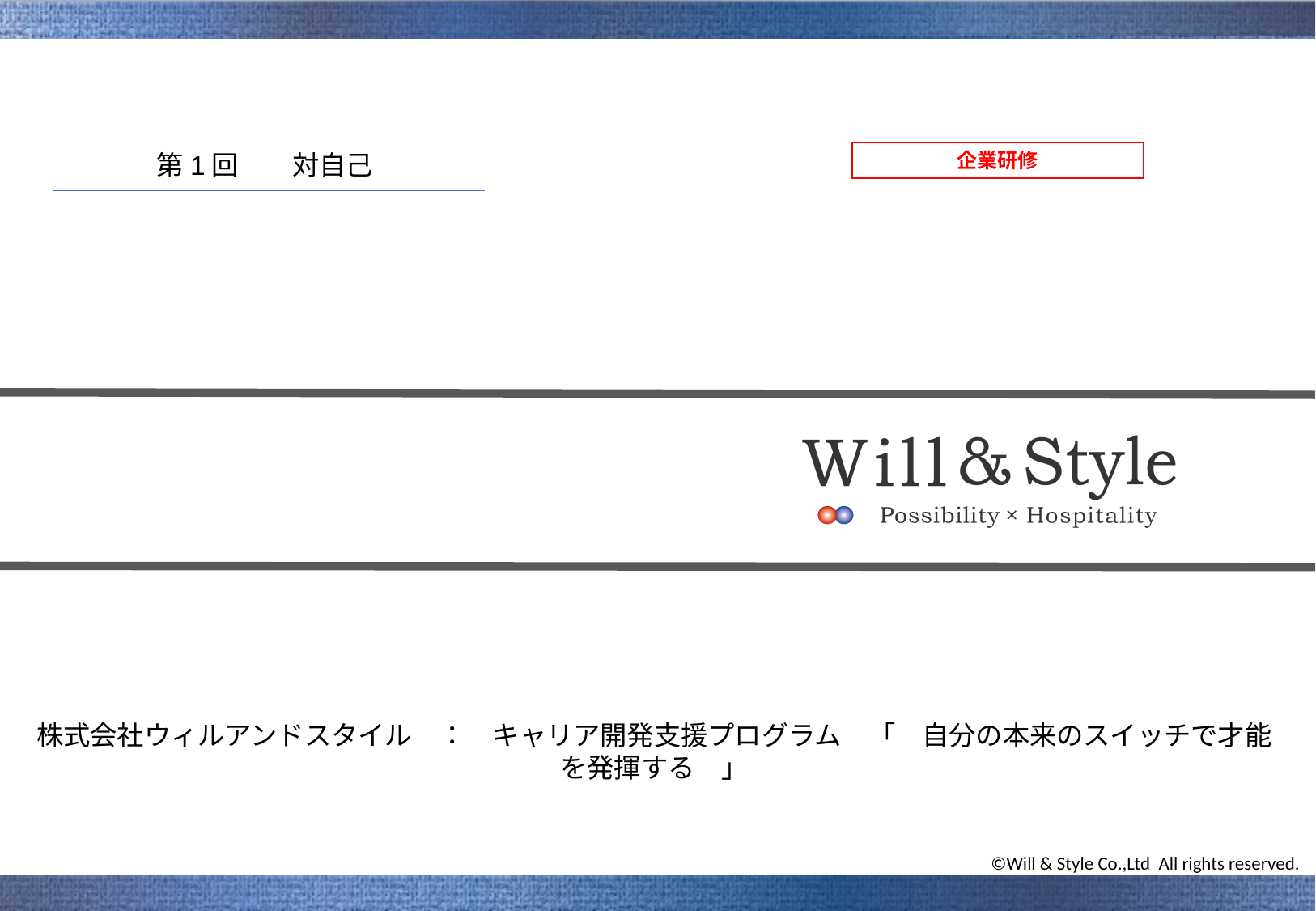

第1回　　対自己
企業研修
株式会社ウィルアンドスタイル　：　キャリア開発支援プログラム　「　自分の本来のスイッチで才能を発揮する　」